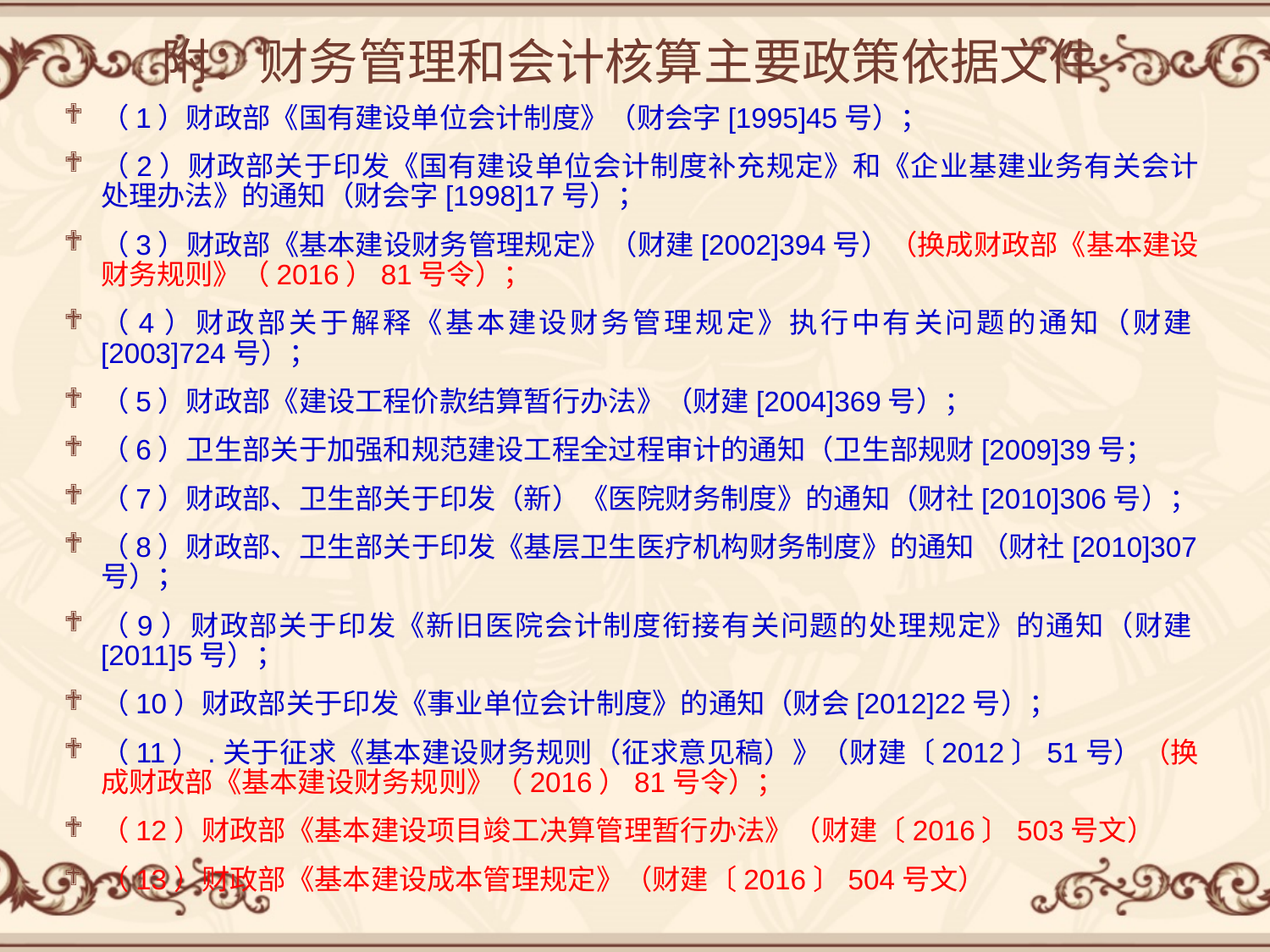

# 附：财务管理和会计核算主要政策依据文件
（1）财政部《国有建设单位会计制度》（财会字[1995]45号）；
（2）财政部关于印发《国有建设单位会计制度补充规定》和《企业基建业务有关会计处理办法》的通知（财会字[1998]17号）；
（3）财政部《基本建设财务管理规定》（财建[2002]394号）（换成财政部《基本建设财务规则》（2016）81号令）；
（4）财政部关于解释《基本建设财务管理规定》执行中有关问题的通知（财建[2003]724号）；
（5）财政部《建设工程价款结算暂行办法》（财建[2004]369号）；
（6）卫生部关于加强和规范建设工程全过程审计的通知（卫生部规财[2009]39号；
（7）财政部、卫生部关于印发（新）《医院财务制度》的通知（财社[2010]306号）；
（8）财政部、卫生部关于印发《基层卫生医疗机构财务制度》的通知 （财社[2010]307号）；
（9）财政部关于印发《新旧医院会计制度衔接有关问题的处理规定》的通知（财建[2011]5号）；
（10）财政部关于印发《事业单位会计制度》的通知（财会[2012]22号）；
（11）.关于征求《基本建设财务规则（征求意见稿）》（财建〔2012〕51号）（换成财政部《基本建设财务规则》（2016）81号令）；
（12）财政部《基本建设项目竣工决算管理暂行办法》（财建〔2016〕503号文）
（13）财政部《基本建设成本管理规定》（财建〔2016〕504号文）

。